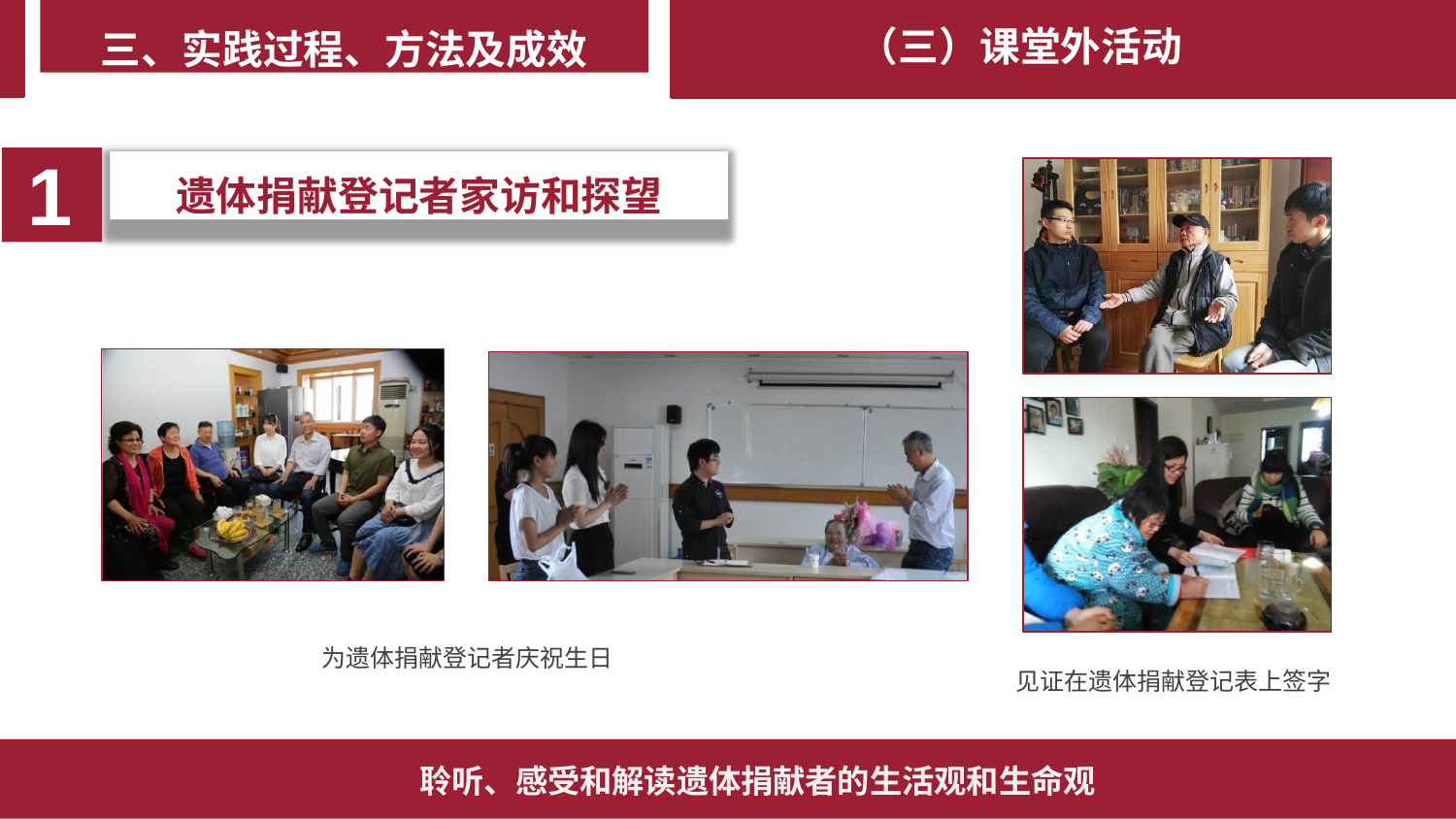

三、实践过程、方法及成效

# （三）课堂外活动
1

遗体捐献登记者家访和探望

为遗体捐献登记者庆祝生日
见证在遗体捐献登记表上签字

聆听、感受和解读遗体捐献者的生活观和生命观